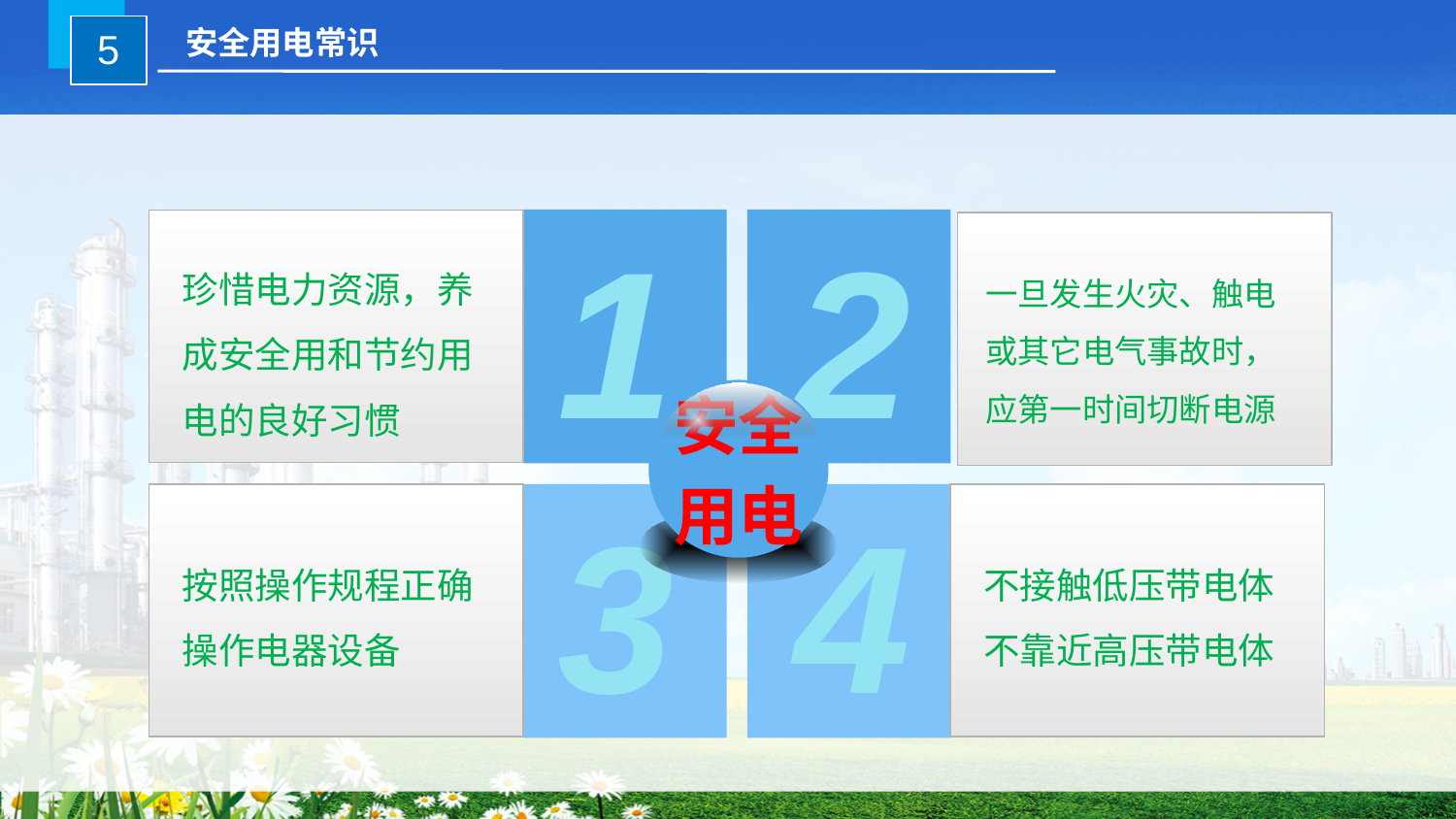

安全用电常识
5
1

2

珍惜电力资源，养成安全用和节约用电的良好习惯

一旦发生火灾、触电或其它电气事故时，应第一时间切断电源
安全
用电

3

4

按照操作规程正确操作电器设备

不接触低压带电体
不靠近高压带电体